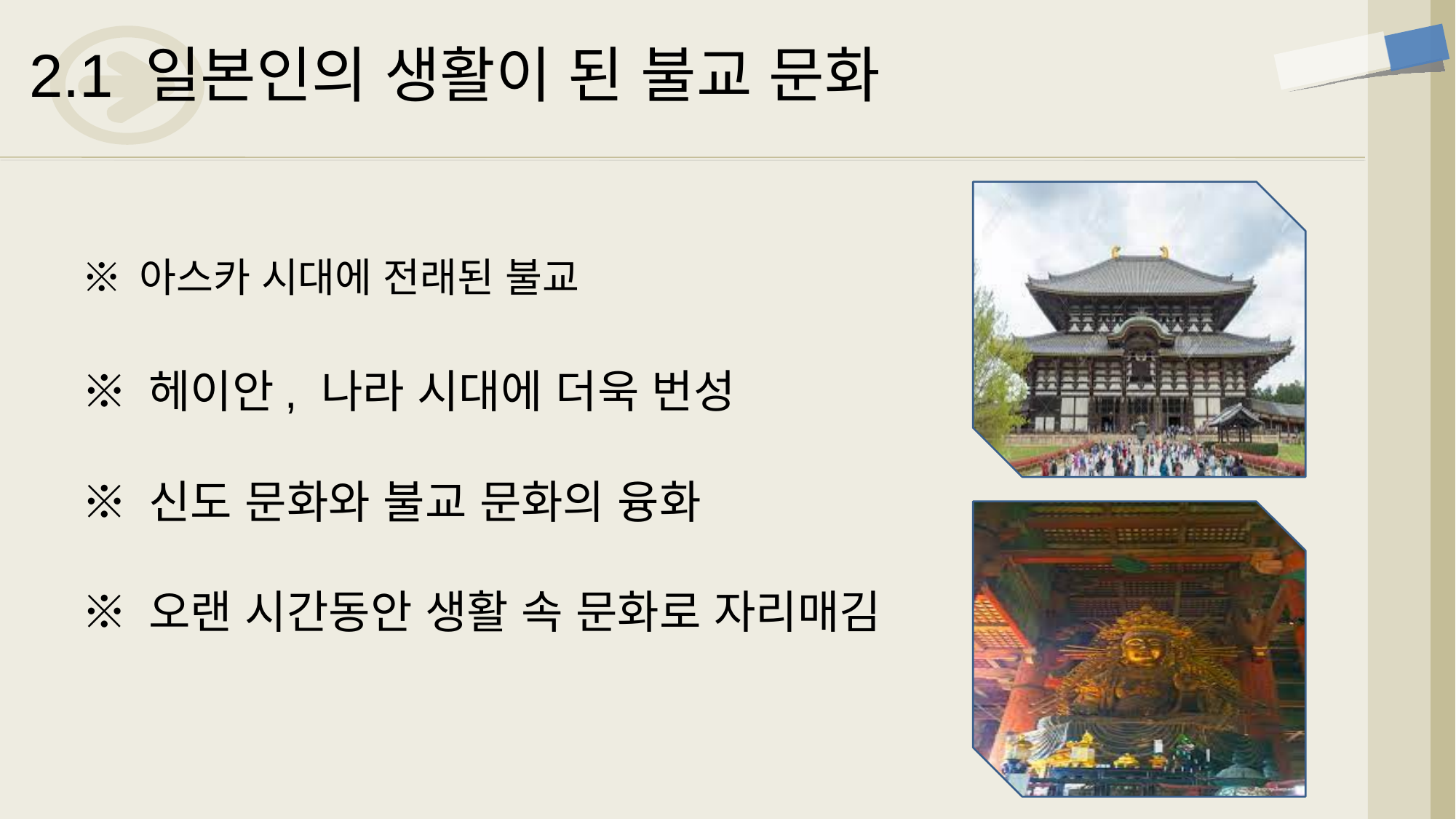

2.1 일본인의 생활이 된 불교 문화

※ 아스카 시대에 전래된 불교
※ 헤이안, 나라 시대에 더욱 번성
※ 신도 문화와 불교 문화의 융화

※ 오랜 시간동안 생활 속 문화로 자리매김